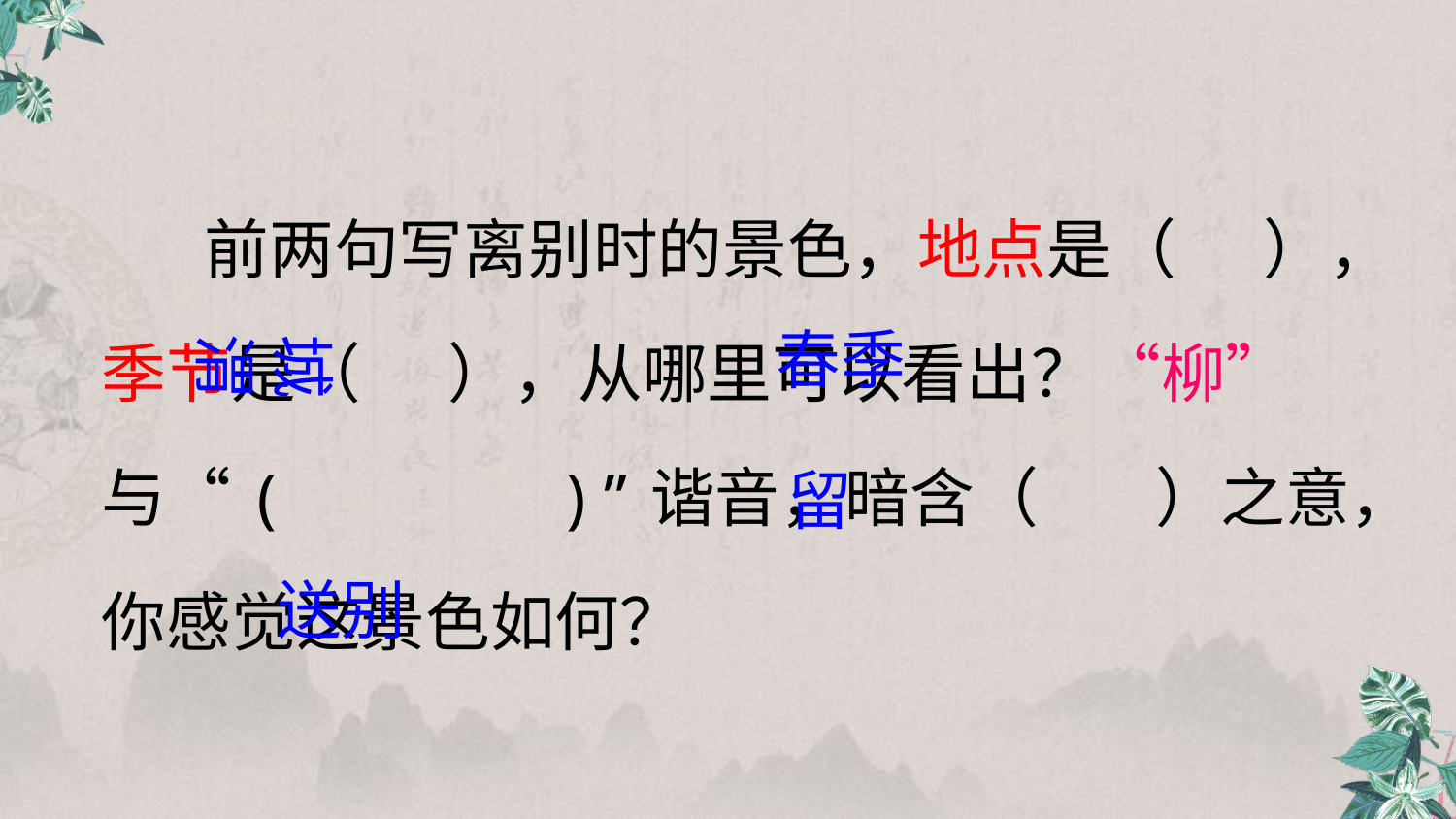

前两句写离别时的景色，地点是（      ），季节是（      ），从哪里可以看出？“柳”与“(       )”谐音，暗含（        ）之意，你感觉这景色如何？
春季
城
渭
留
送别